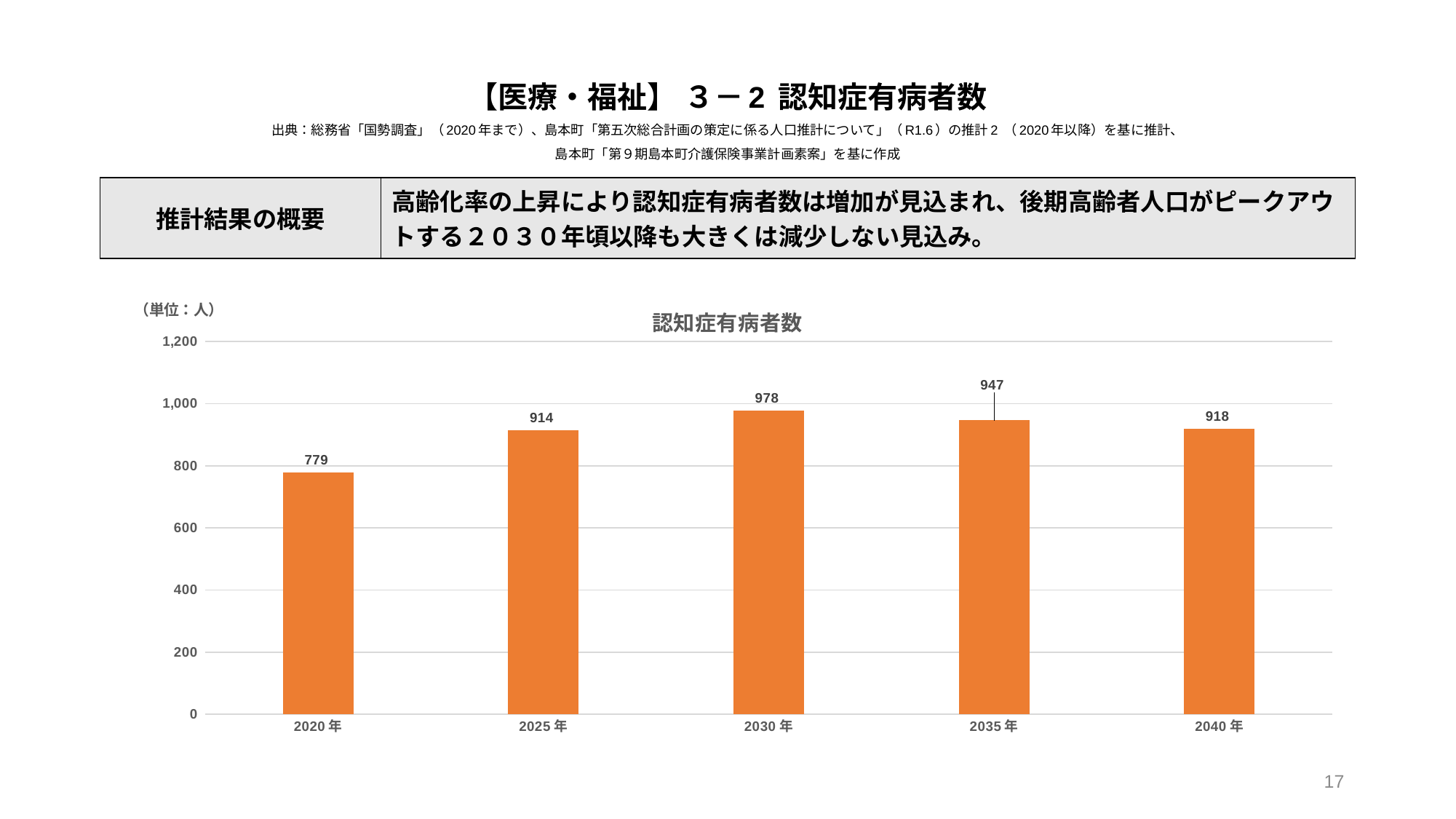

# 【医療・福祉】 ３－2 認知症有病者数 出典：総務省「国勢調査」（2020年まで）、島本町「第五次総合計画の策定に係る人口推計について」（R1.6）の推計2 （2020年以降）を基に推計、 島本町「第９期島本町介護保険事業計画素案」を基に作成
| 推計結果の概要 | 高齢化率の上昇により認知症有病者数は増加が見込まれ、後期高齢者人口がピークアウトする２０３０年頃以降も大きくは減少しない見込み。 |
| --- | --- |

### Chart: 認知症有病者数

| Category | 認知症有病者数 |
|---|---|
| 2020年 | 779.0 |
| 2025年 | 914.1124558345502 |
| 2030年 | 977.579547539523 |
| 2035年 | 947.2580567451442 |
| 2040年 | 918.1292892906567 |
17